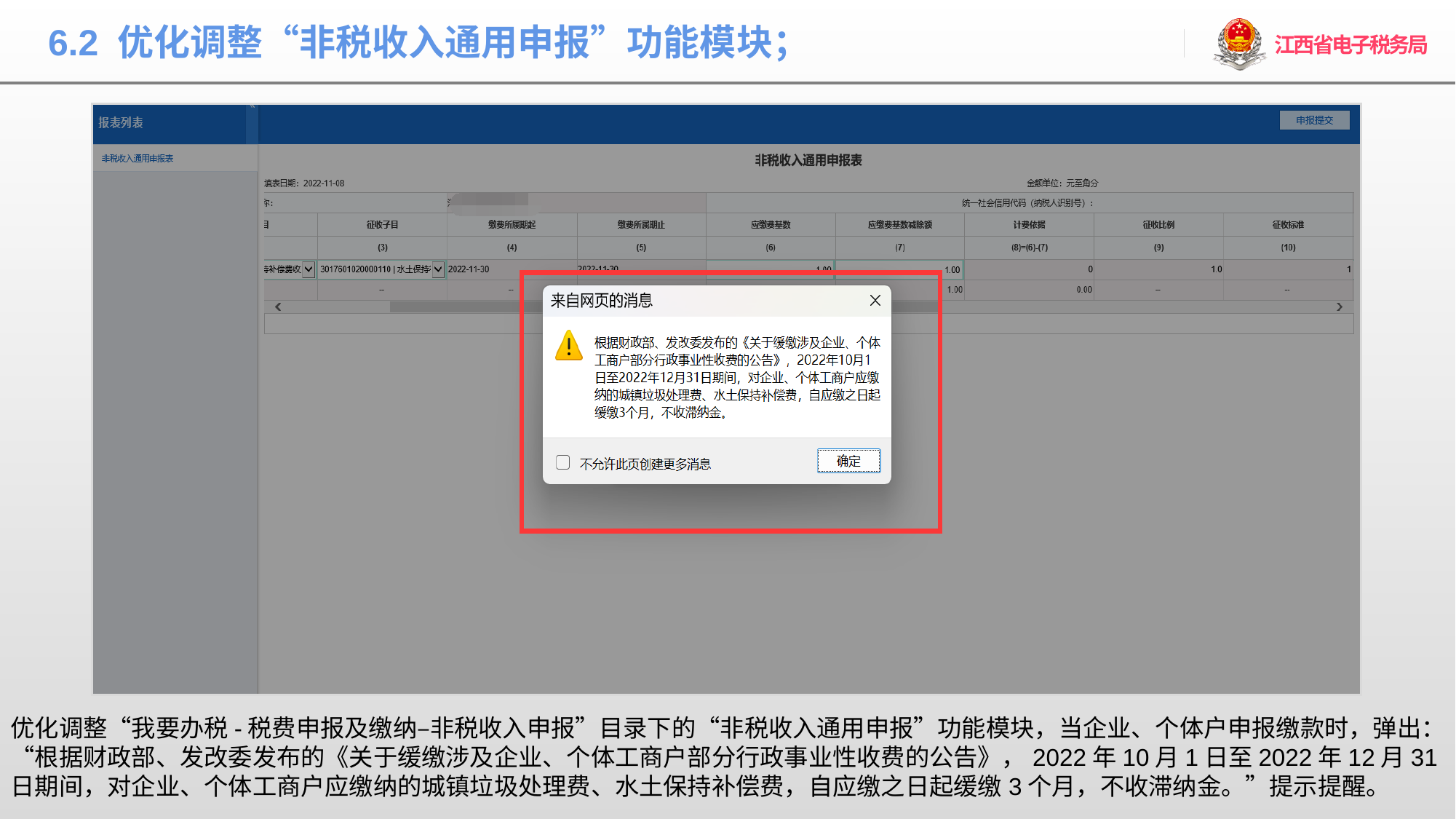

6.2 优化调整“非税收入通用申报”功能模块；

优化调整“我要办税-税费申报及缴纳–非税收入申报”目录下的“非税收入通用申报”功能模块，当企业、个体户申报缴款时，弹出：“根据财政部、发改委发布的《关于缓缴涉及企业、个体工商户部分行政事业性收费的公告》，2022年10月1日至2022年12月31日期间，对企业、个体工商户应缴纳的城镇垃圾处理费、水土保持补偿费，自应缴之日起缓缴3个月，不收滞纳金。”提示提醒。